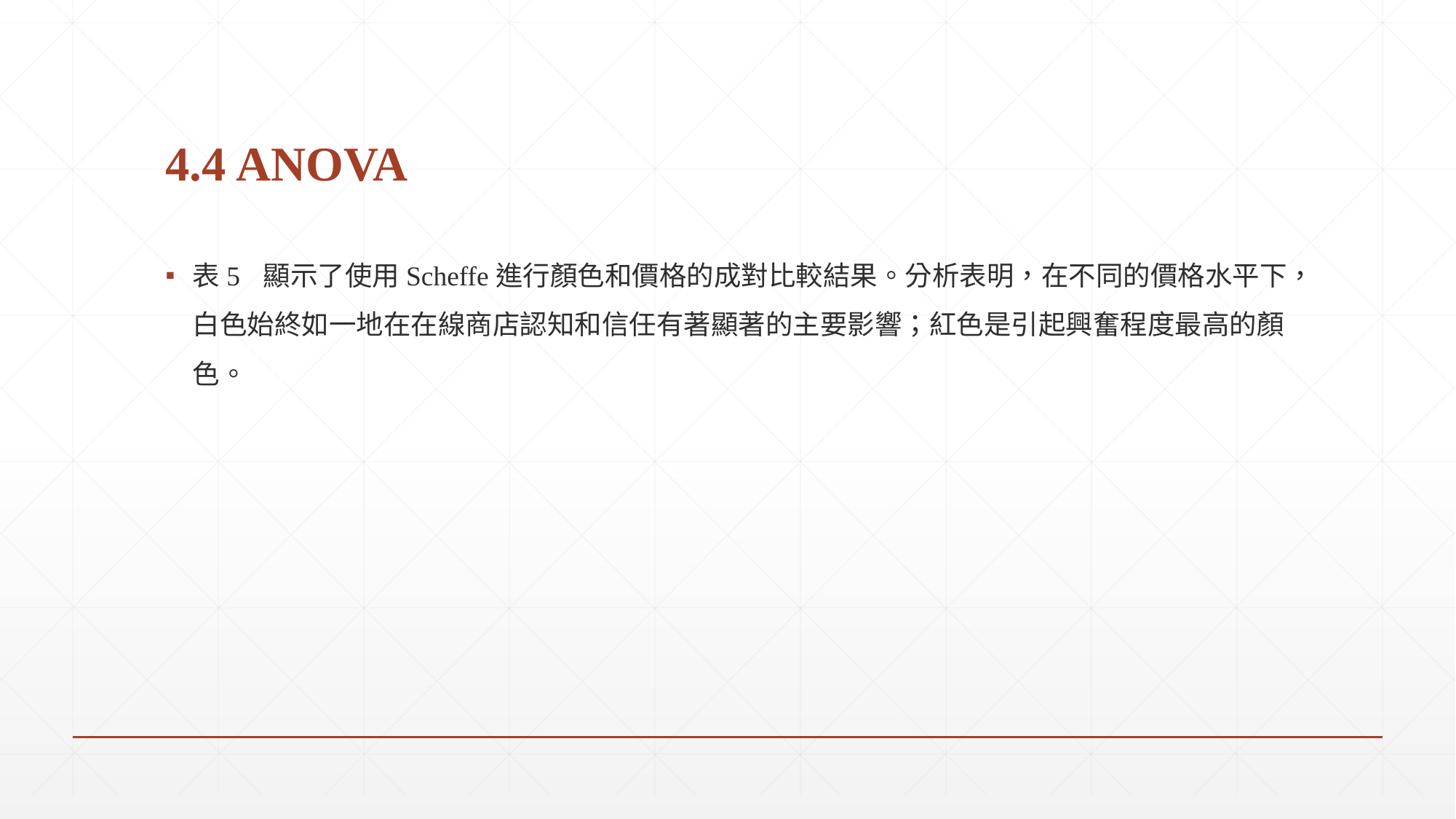

# 4.4 ANOVA
表5 顯示了使用Scheffe進行顏色和價格的成對比較結果。分析表明，在不同的價格水平下，白色始終如一地在在線商店認知和信任有著顯著的主要影響；紅色是引起興奮程度最高的顏色。